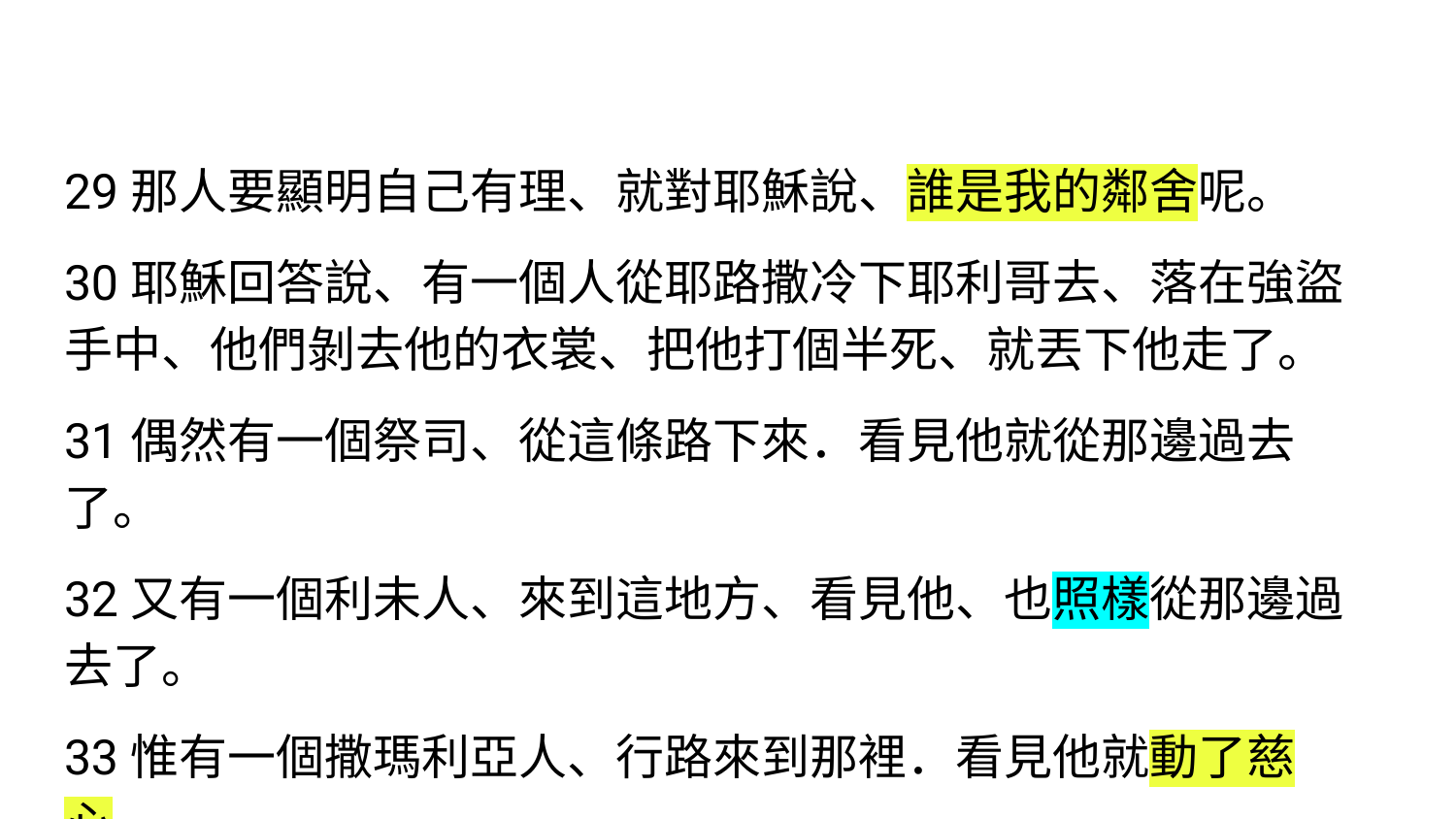

#
29那人要顯明自己有理、就對耶穌說、誰是我的鄰舍呢。
30耶穌回答說、有一個人從耶路撒冷下耶利哥去、落在強盜手中、他們剝去他的衣裳、把他打個半死、就丟下他走了。
31偶然有一個祭司、從這條路下來．看見他就從那邊過去了。
32又有一個利未人、來到這地方、看見他、也照樣從那邊過去了。
33惟有一個撒瑪利亞人、行路來到那裡．看見他就動了慈心、